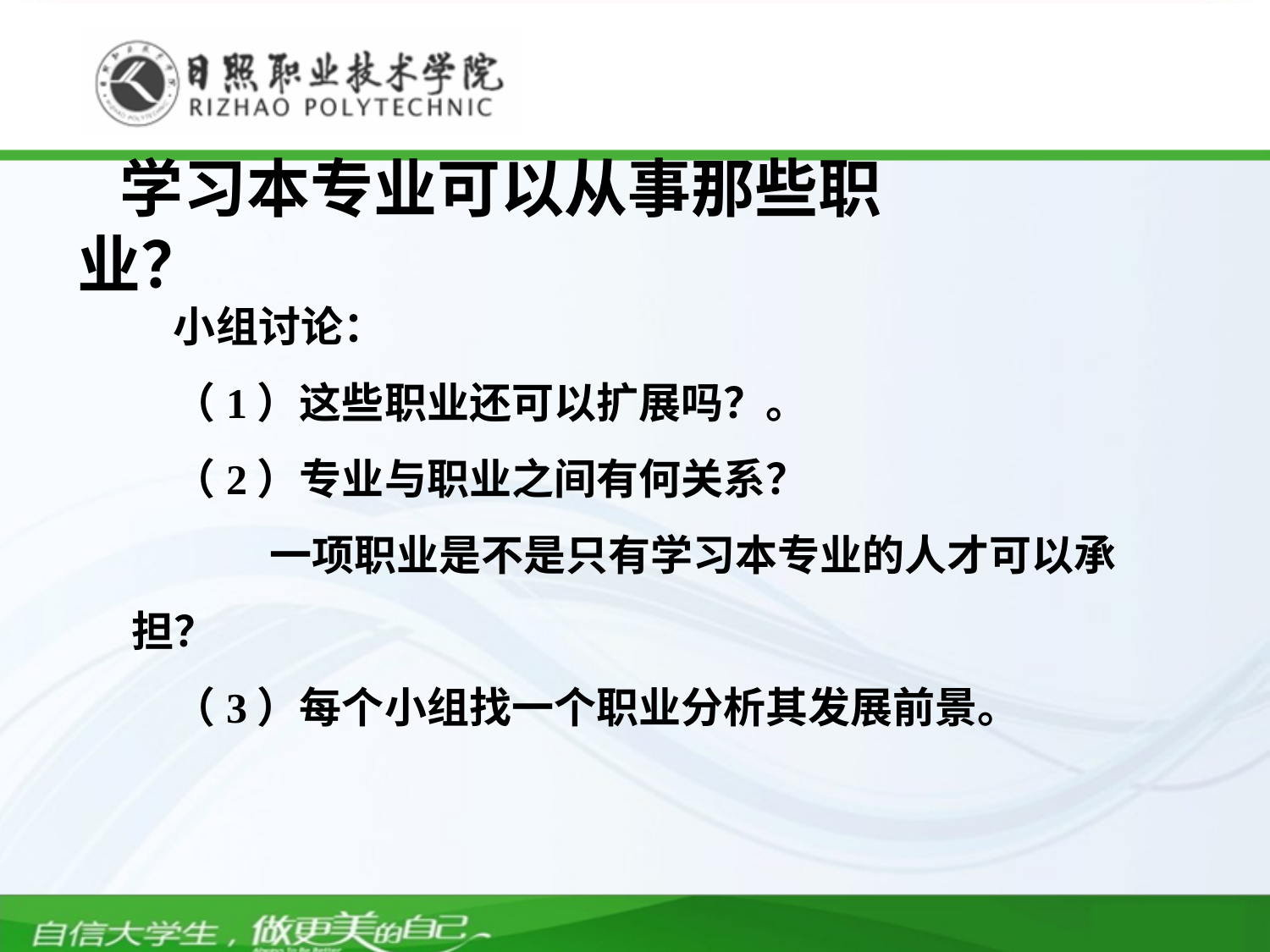

学习本专业可以从事那些职业？
小组讨论：
（1）这些职业还可以扩展吗？。
（2）专业与职业之间有何关系？
         一项职业是不是只有学习本专业的人才可以承担？
（3）每个小组找一个职业分析其发展前景。